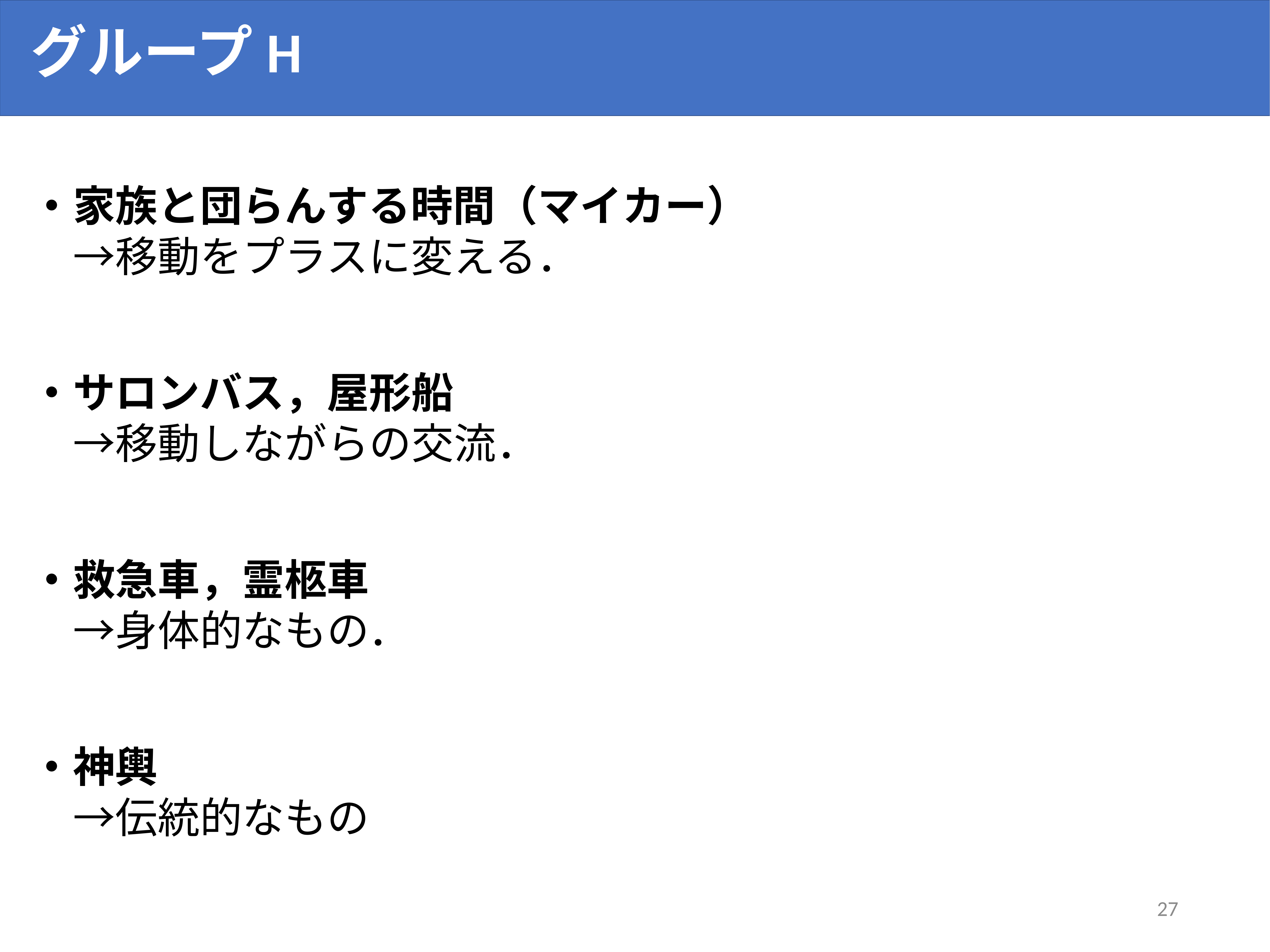

グループH
・家族と団らんする時間（マイカー）
　→移動をプラスに変える．
・サロンバス，屋形船
　→移動しながらの交流．
・救急車，霊柩車
　→身体的なもの．
・神輿
　→伝統的なもの
27